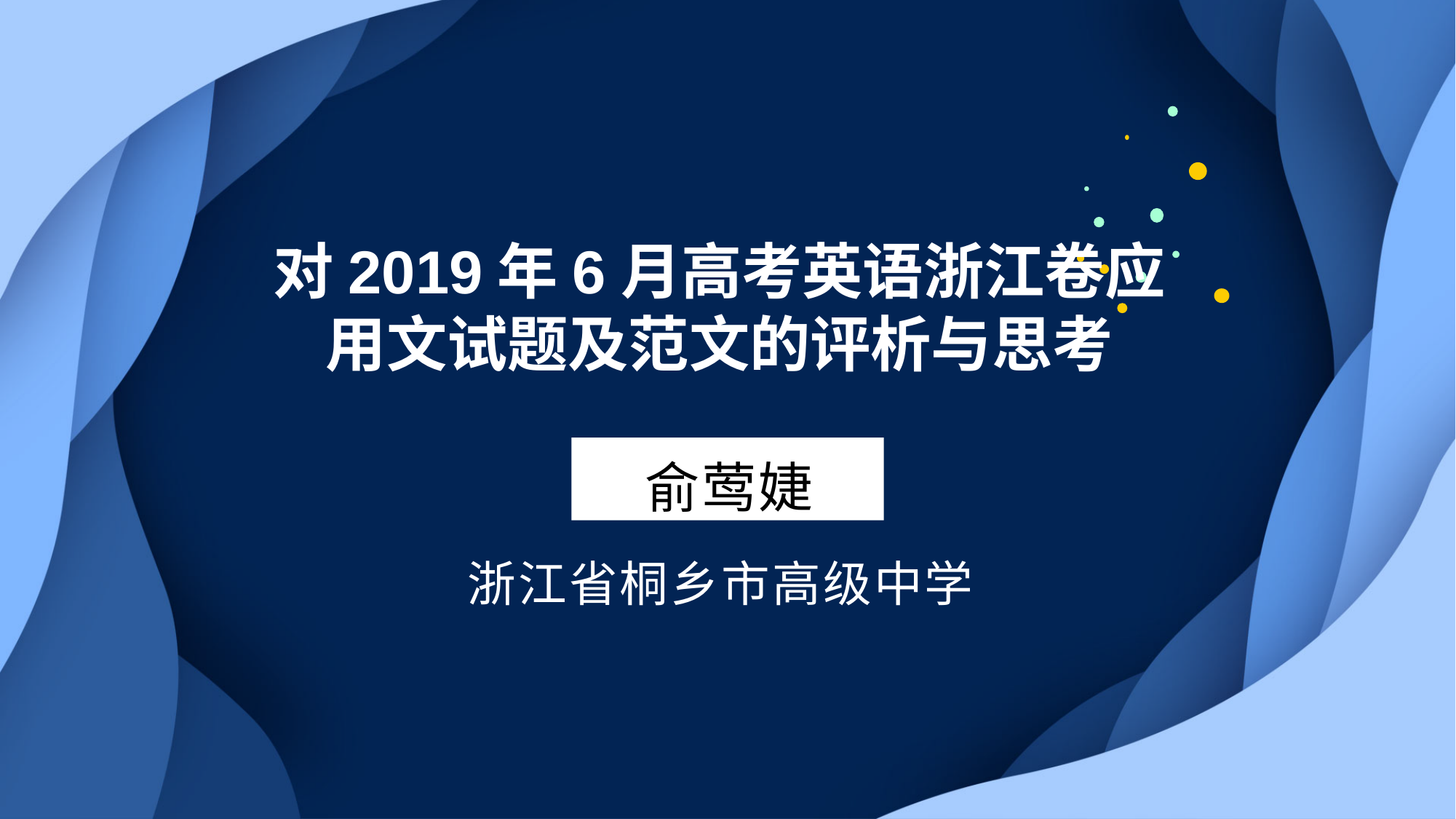

对2019年6月高考英语浙江卷应用文试题及范文的评析与思考
俞莺婕
浙江省桐乡市高级中学